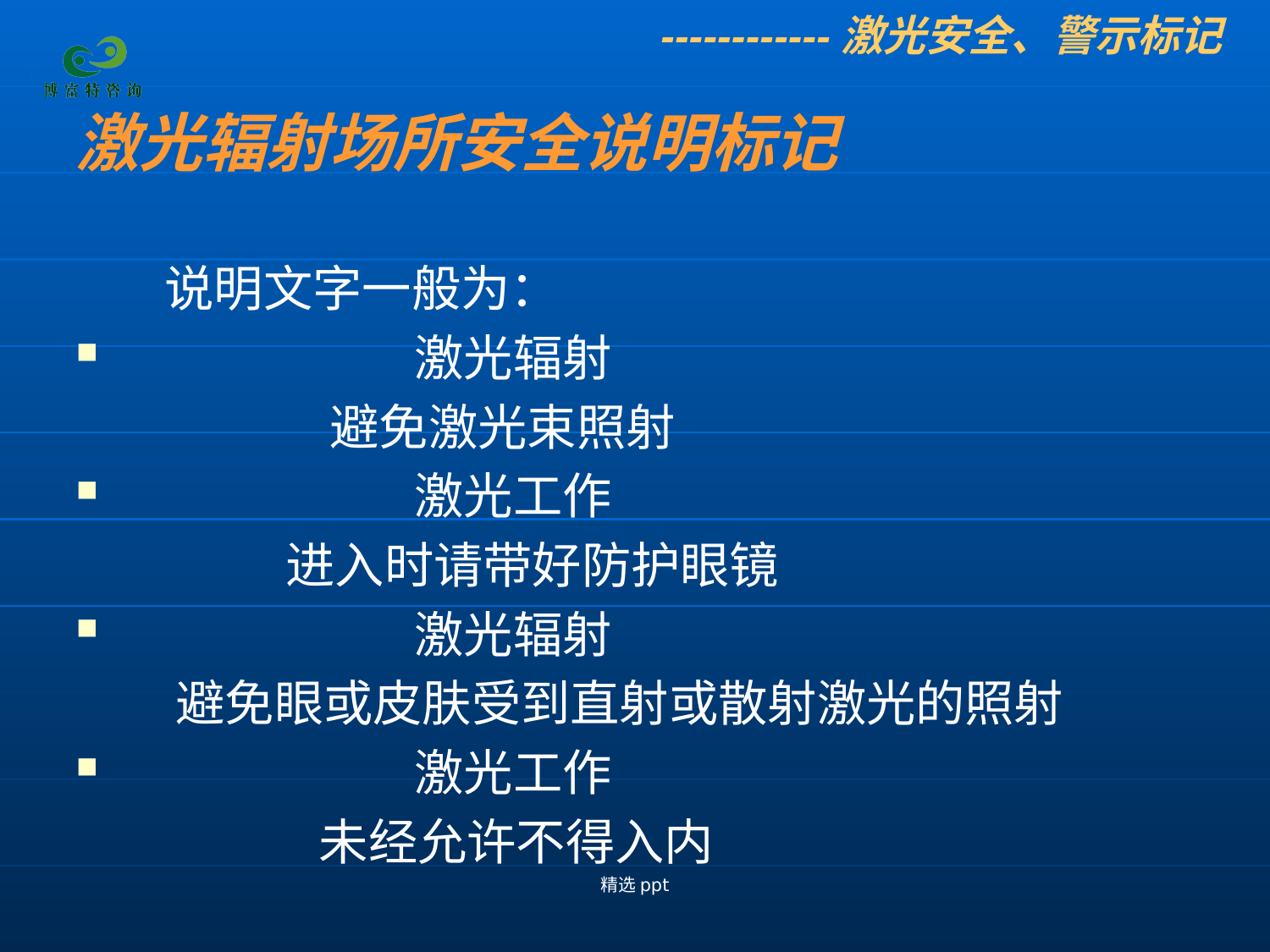

------------激光安全、警示标记
激光辐射场所安全说明标记

       说明文字一般为：
                      激光辐射
                      避免激光束照射
                      激光工作
                  进入时请带好防护眼镜
                      激光辐射
        避免眼或皮肤受到直射或散射激光的照射
                      激光工作
                     未经允许不得入内

53
精选ppt